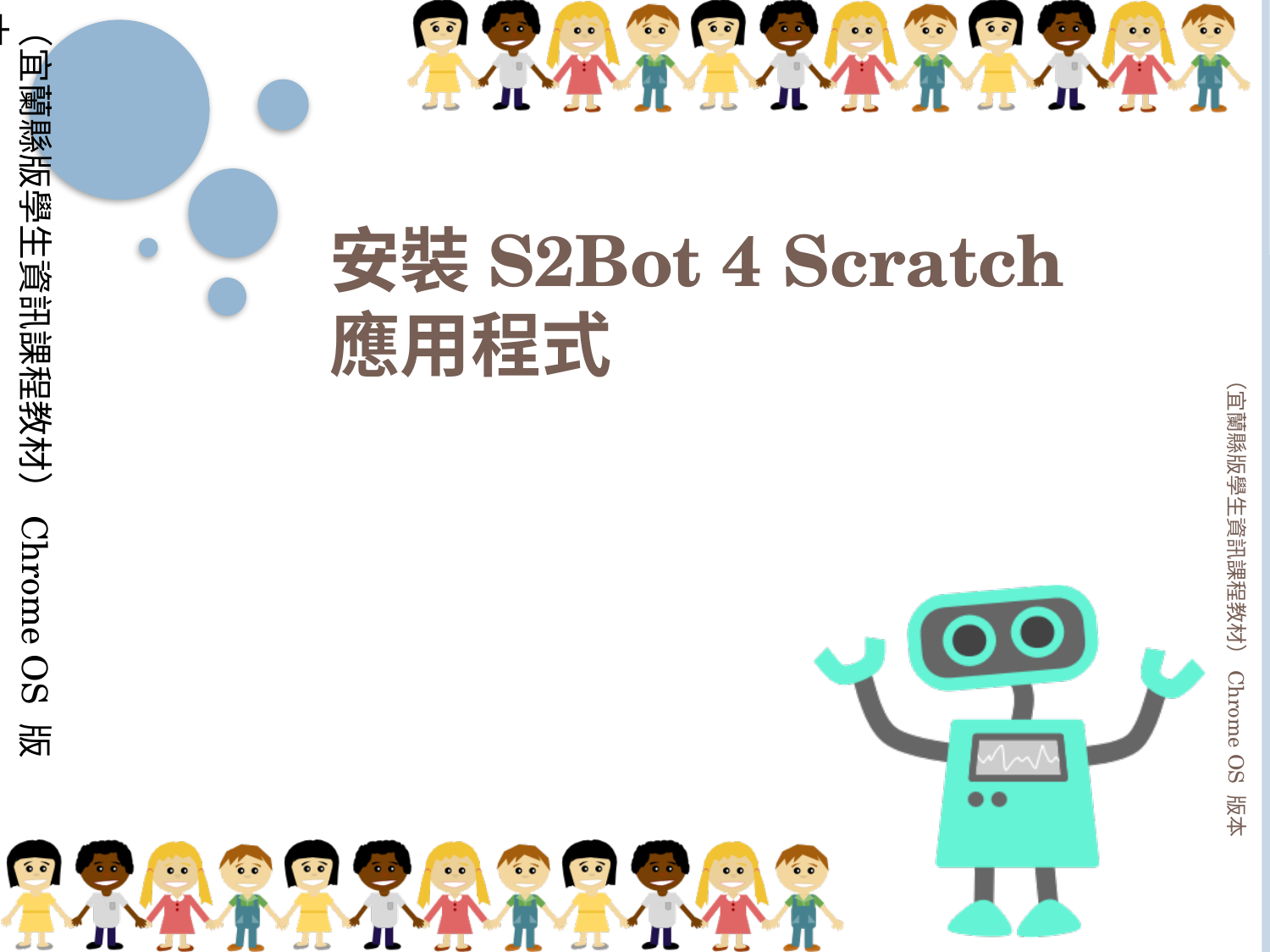

# 安裝S2Bot 4 Scratch 應用程式

（宜蘭縣版學生資訊課程教材）Chrome OS 版本